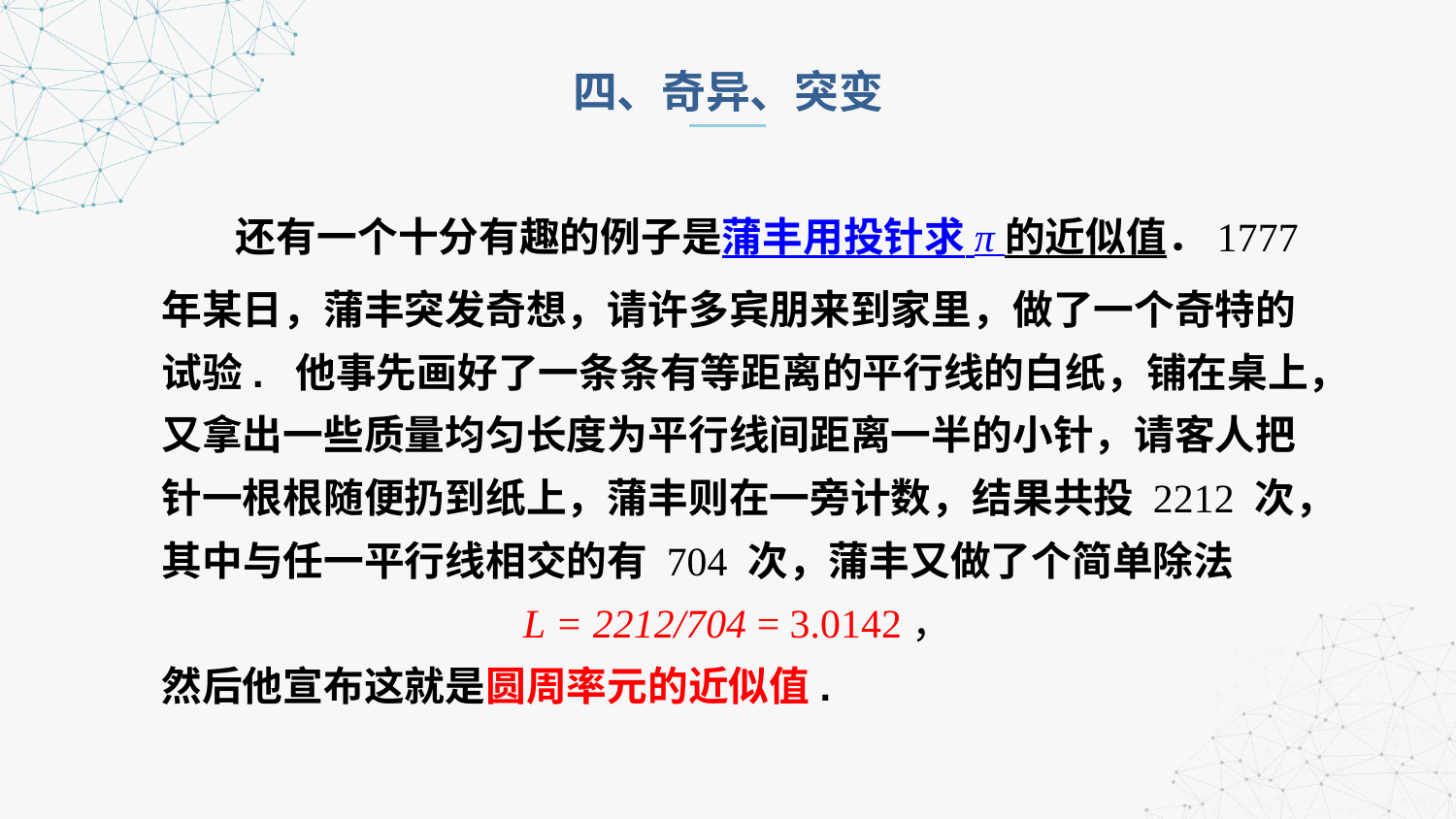

四、奇异、突变

       还有一个十分有趣的例子是蒲丰用投针求 π 的近似值．1777 年某日，蒲丰突发奇想，请许多宾朋来到家里，做了一个奇特的试验.  他事先画好了一条条有等距离的平行线的白纸，铺在桌上，又拿出一些质量均匀长度为平行线间距离一半的小针，请客人把针一根根随便扔到纸上，蒲丰则在一旁计数，结果共投 2212 次，其中与任一平行线相交的有 704 次，蒲丰又做了个简单除法
L = 2212/704 = 3.0142，
然后他宣布这就是圆周率元的近似值.